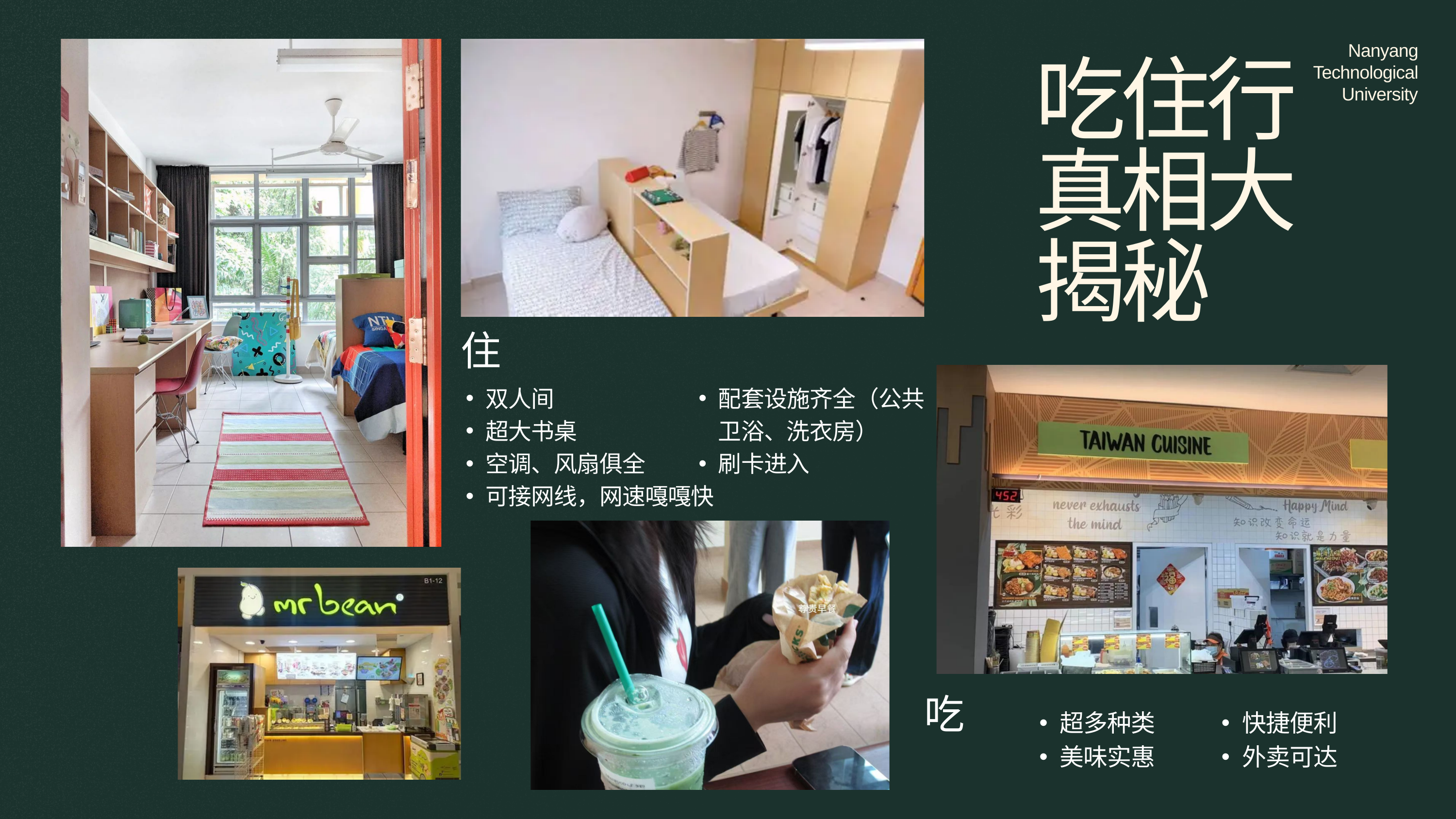

Nanyang Technological University

吃住行真相大揭秘
住

双人间
超大书桌
空调、风扇俱全
可接网线，网速嘎嘎快
配套设施齐全（公共卫浴、洗衣房）
刷卡进入

吃
超多种类
美味实惠
快捷便利
外卖可达